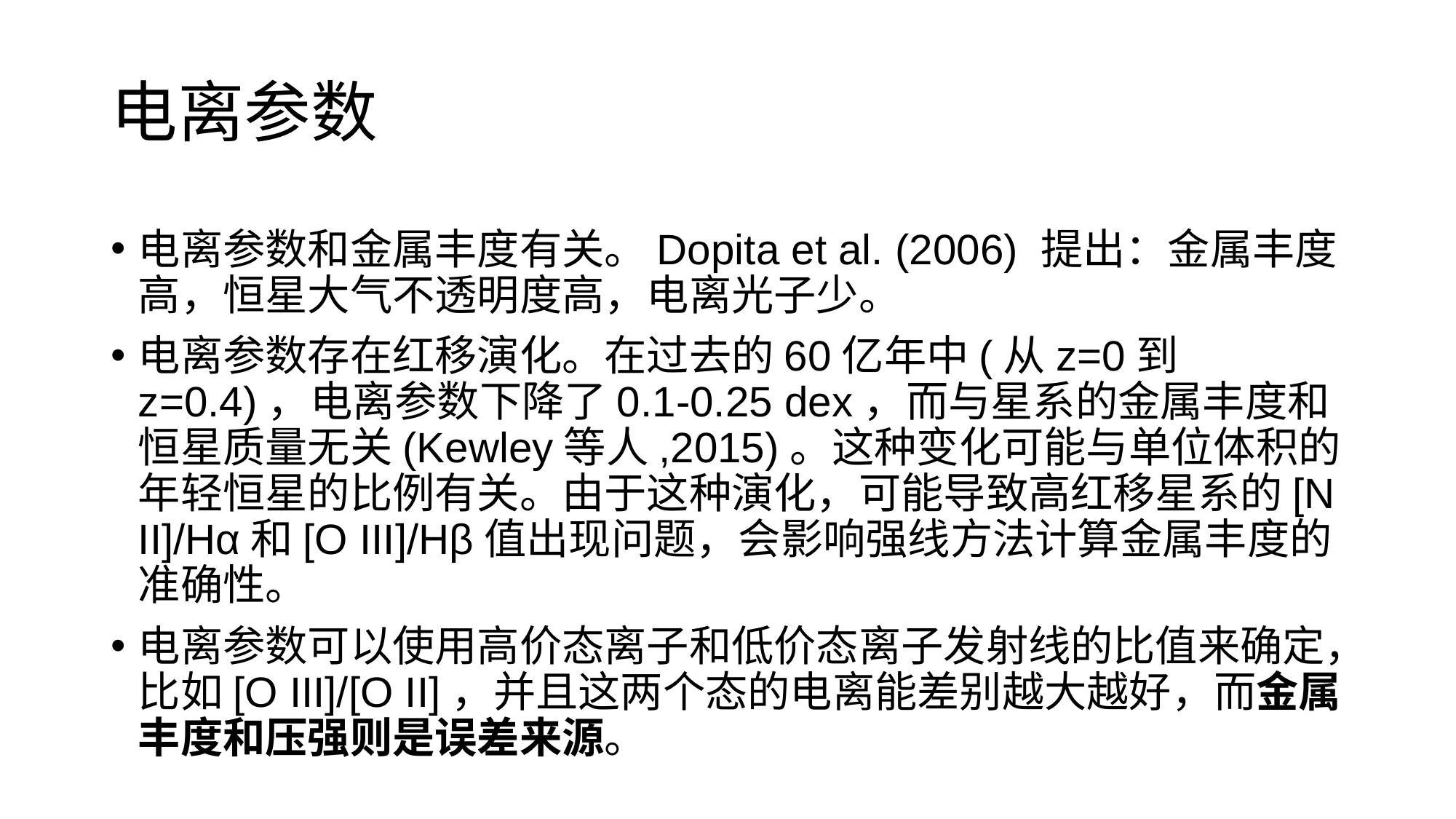

# 电离参数
电离参数和金属丰度有关。Dopita et al. (2006) 提出：金属丰度高，恒星大气不透明度高，电离光子少。
电离参数存在红移演化。在过去的60亿年中(从z=0到z=0.4)，电离参数下降了0.1-0.25 dex，而与星系的金属丰度和恒星质量无关(Kewley等人,2015)。这种变化可能与单位体积的年轻恒星的比例有关。由于这种演化，可能导致高红移星系的[N II]/Hα和[O III]/Hβ值出现问题，会影响强线方法计算金属丰度的准确性。
电离参数可以使用高价态离子和低价态离子发射线的比值来确定，比如[O III]/[O II]，并且这两个态的电离能差别越大越好，而金属丰度和压强则是误差来源。